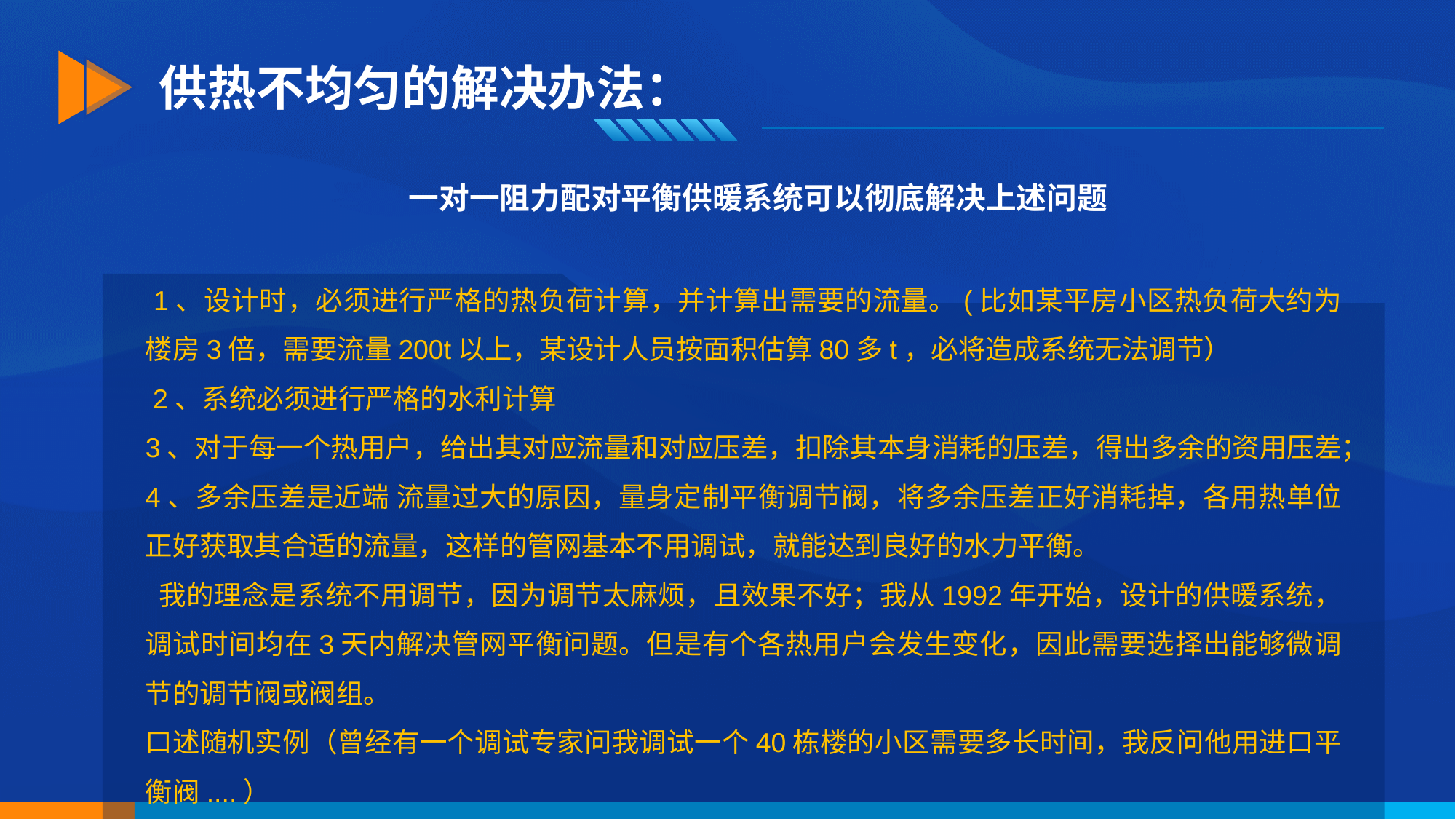

供热不均匀的解决办法：

一对一阻力配对平衡供暖系统可以彻底解决上述问题

 1、设计时，必须进行严格的热负荷计算，并计算出需要的流量。(比如某平房小区热负荷大约为楼房3倍，需要流量200t以上，某设计人员按面积估算80多t，必将造成系统无法调节）
 2、系统必须进行严格的水利计算
3、对于每一个热用户，给出其对应流量和对应压差，扣除其本身消耗的压差，得出多余的资用压差；
4、多余压差是近端 流量过大的原因，量身定制平衡调节阀，将多余压差正好消耗掉，各用热单位正好获取其合适的流量，这样的管网基本不用调试，就能达到良好的水力平衡。
 我的理念是系统不用调节，因为调节太麻烦，且效果不好；我从1992年开始，设计的供暖系统，调试时间均在3天内解决管网平衡问题。但是有个各热用户会发生变化，因此需要选择出能够微调节的调节阀或阀组。
口述随机实例（曾经有一个调试专家问我调试一个40栋楼的小区需要多长时间，我反问他用进口平衡阀....）